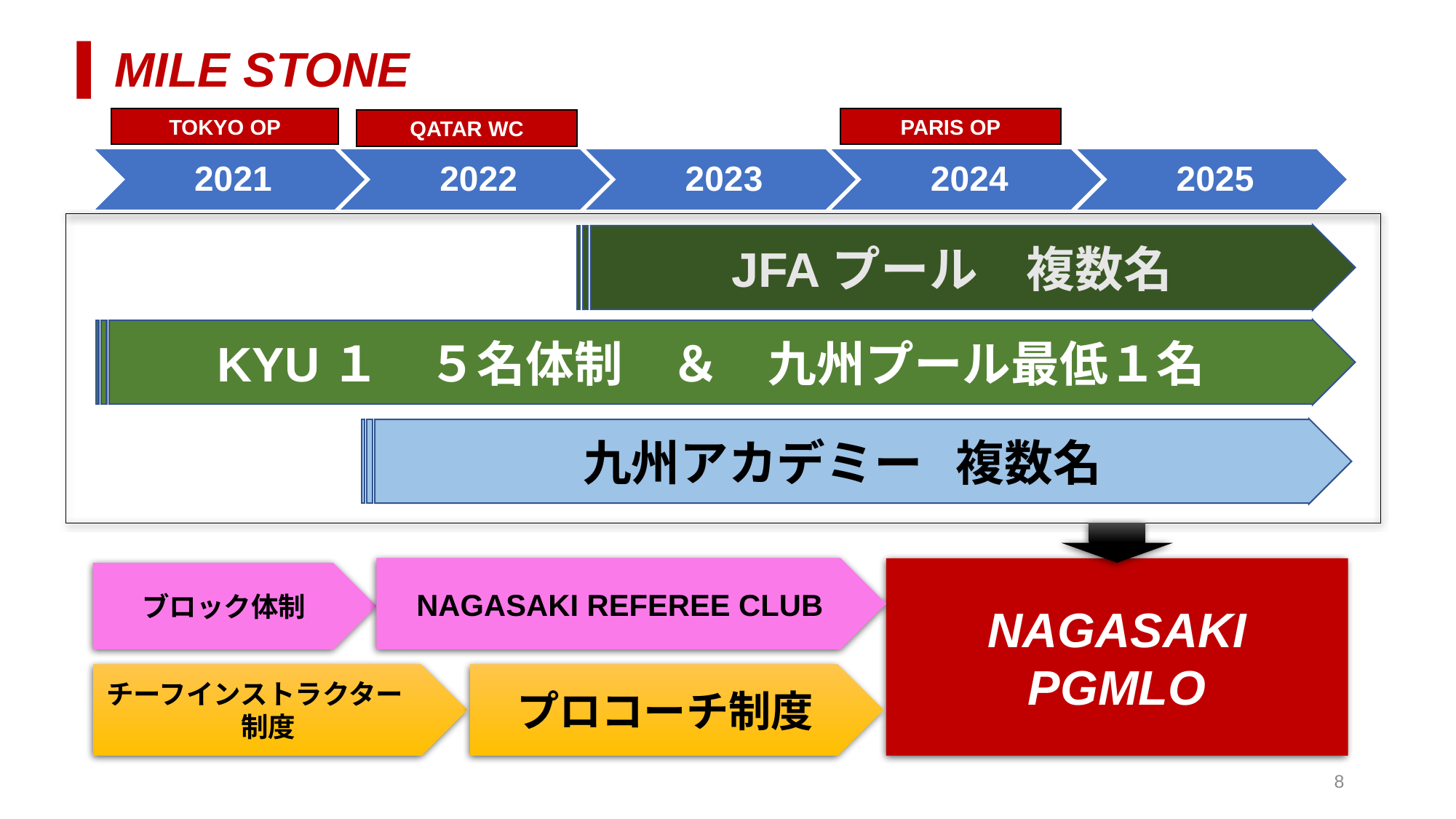

# ▍MILE STONE
TOKYO OP
PARIS OP
QATAR WC
2021
2022
2023
2024
2025

JFAプール　複数名
KYU１　５名体制　＆　九州プール最低１名

九州アカデミー   複数名

NAGASAKI REFEREE CLUB
NAGASAKI PGMLO
ブロック体制
チーフインストラクター　制度
プロコーチ制度
8